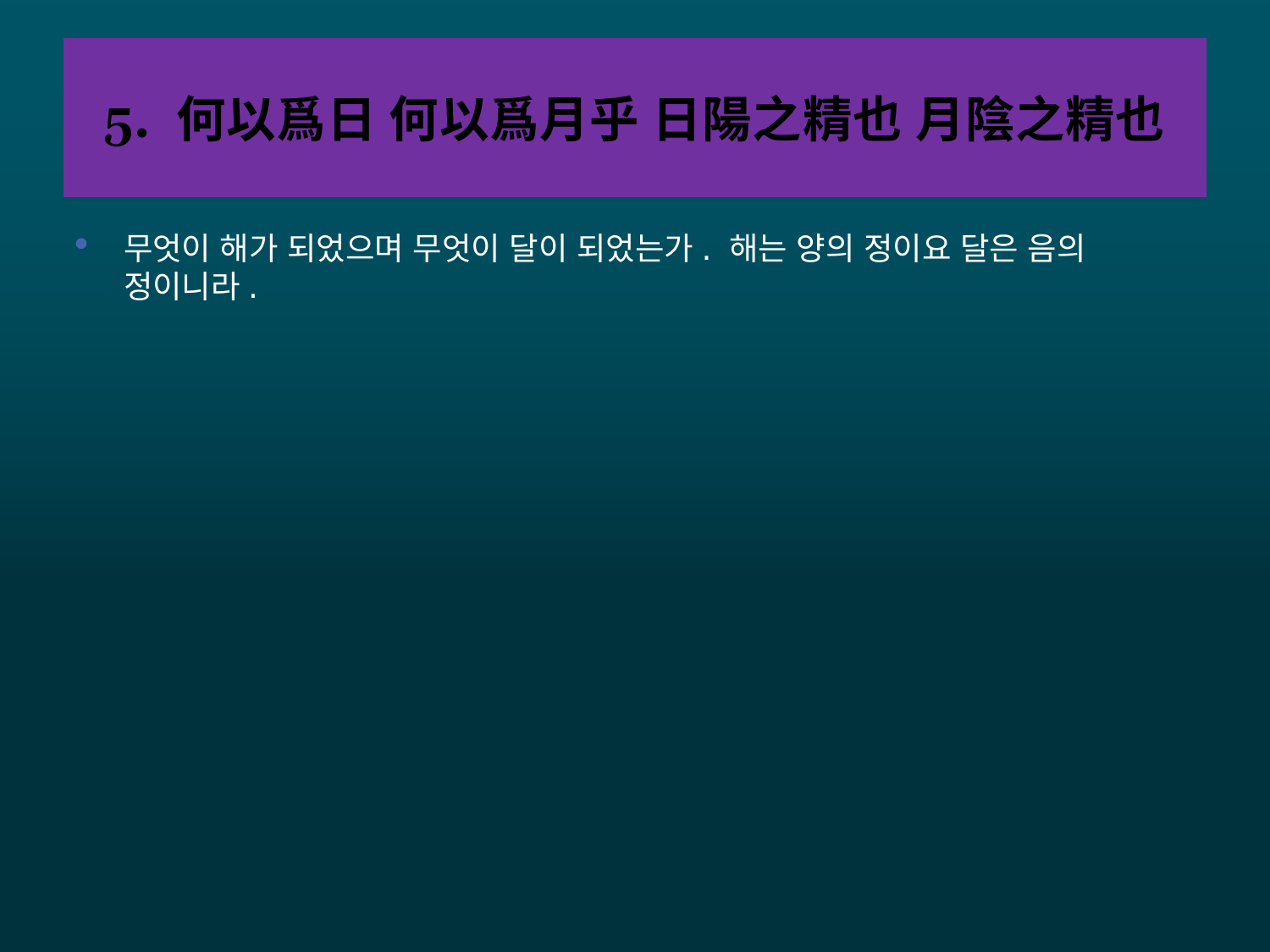

# 5. 何以爲日 何以爲月乎 日陽之精也 月陰之精也
무엇이 해가 되었으며 무엇이 달이 되었는가. 해는 양의 정이요 달은 음의 정이니라.